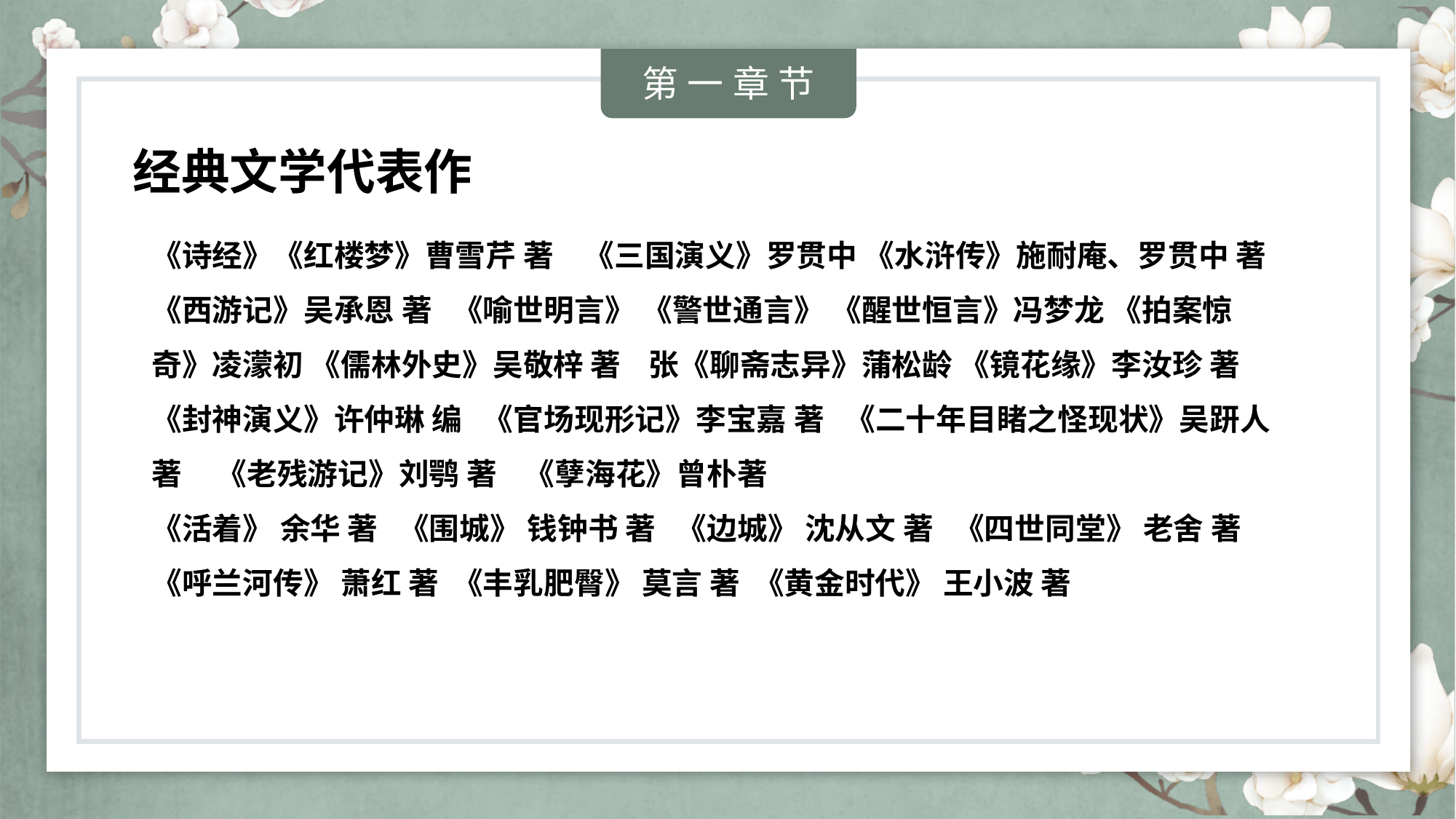

经典文学代表作
《诗经》《红楼梦》曹雪芹 著　《三国演义》罗贯中 《水浒传》施耐庵、罗贯中 著    《西游记》吴承恩 著   《喻世明言》 《警世通言》 《醒世恒言》冯梦龙 《拍案惊奇》凌濛初 《儒林外史》吴敬梓 著    张《聊斋志异》蒲松龄 《镜花缘》李汝珍 著    《封神演义》许仲琳 编   《官场现形记》李宝嘉 著   《二十年目睹之怪现状》吴趼人 著     《老残游记》刘鹗 著    《孽海花》曾朴著
《活着》 余华 著   《围城》 钱钟书 著   《边城》 沈从文 著   《四世同堂》 老舍 著
《呼兰河传》 萧红 著  《丰乳肥臀》 莫言 著  《黄金时代》 王小波 著